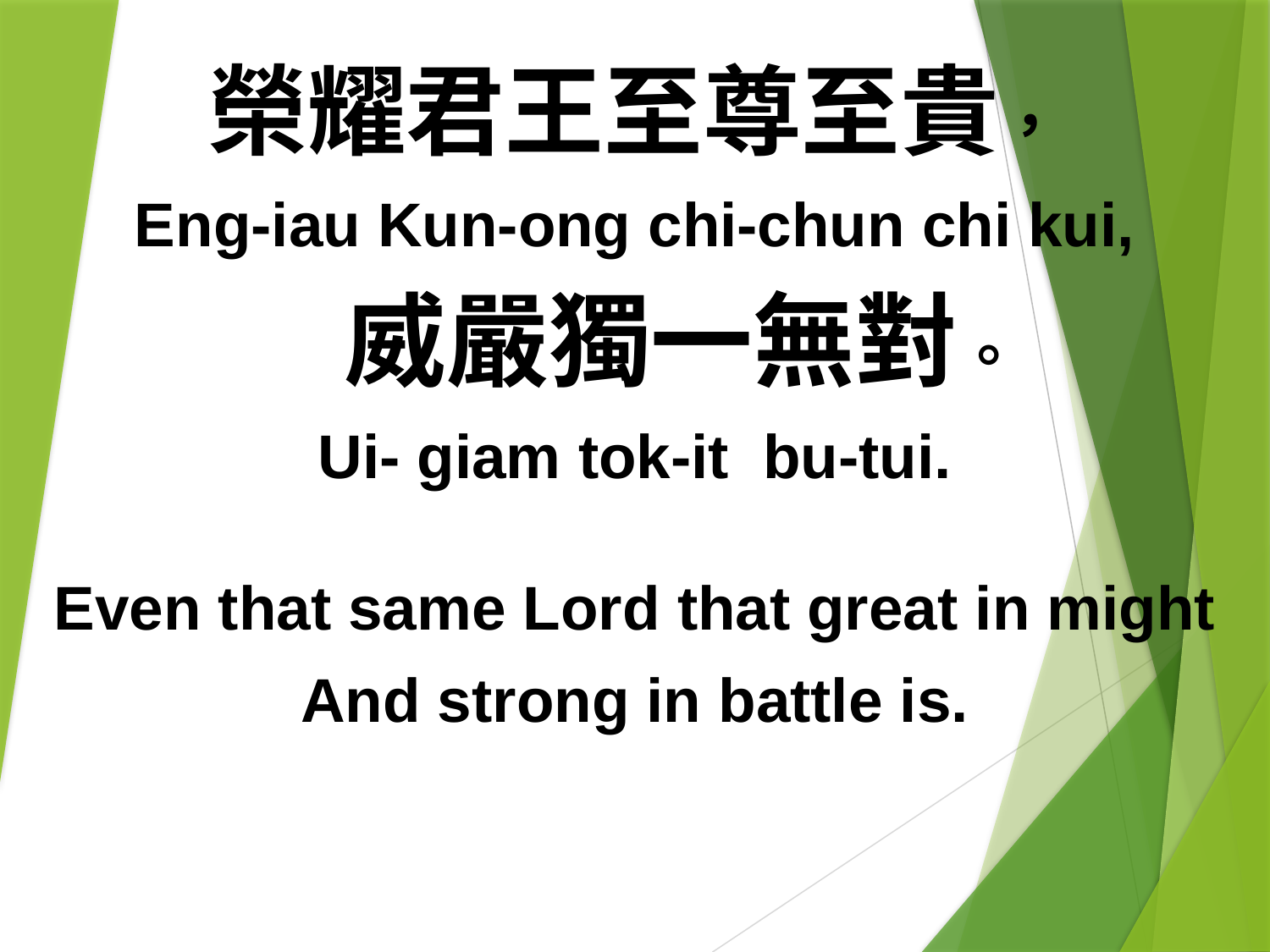

榮耀君王至尊至貴，
Eng-iau Kun-ong chi-chun chi kui,
   威嚴獨一無對。
Ui- giam tok-it  bu-tui.

Even that same Lord that great in might
And strong in battle is.